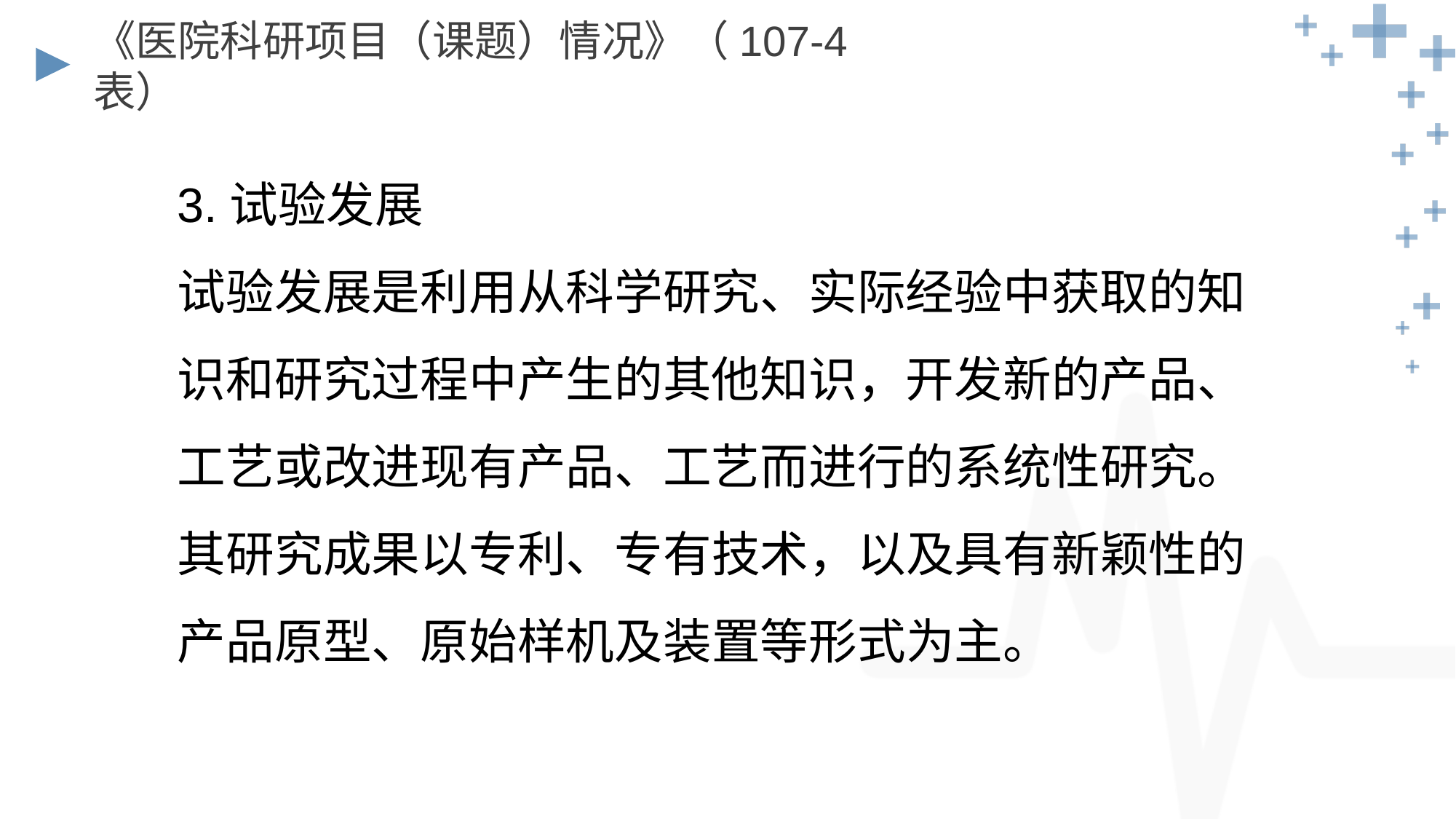

《医院科研项目（课题）情况》（107-4表）

3.试验发展
试验发展是利用从科学研究、实际经验中获取的知识和研究过程中产生的其他知识，开发新的产品、工艺或改进现有产品、工艺而进行的系统性研究。其研究成果以专利、专有技术，以及具有新颖性的产品原型、原始样机及装置等形式为主。